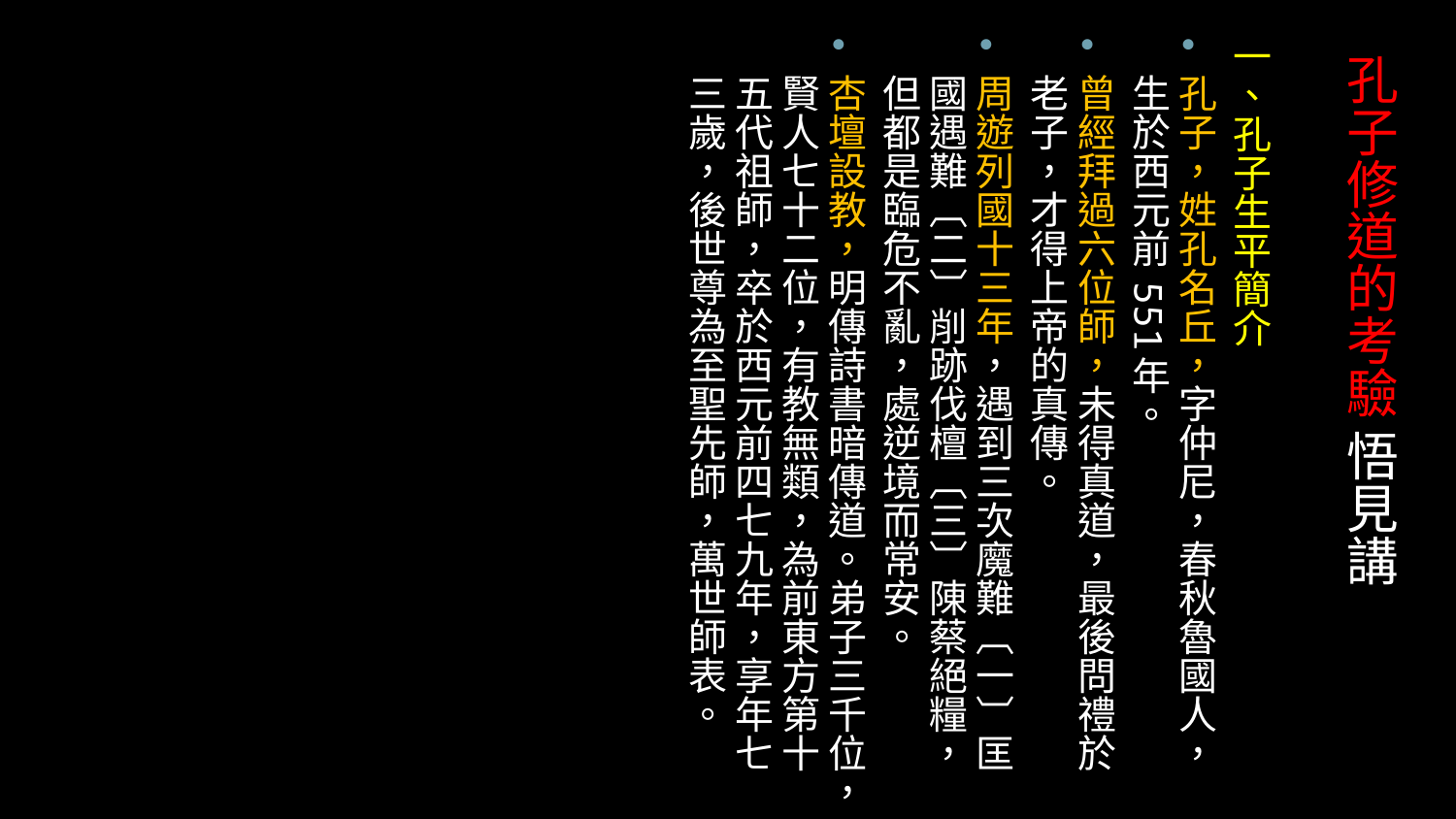

一、孔子生平簡介
孔子，姓孔名丘，字仲尼，春秋魯國人，生於西元前 551年。
曾經拜過六位師，未得真道，最後問禮於老子，才得上帝的真傳。
周遊列國十三年，遇到三次魔難〔一〕匡國遇難〔二〕削跡伐檀〔三〕陳蔡絕糧，但都是臨危不亂，處逆境而常安。
杏壇設教，明傳詩書暗傳道。弟子三千位，賢人七十二位，有教無類，為前東方第十五代祖師，卒於西元前四七九年，享年七三歲，後世尊為至聖先師，萬世師表。

# 孔子修道的考驗 悟見講